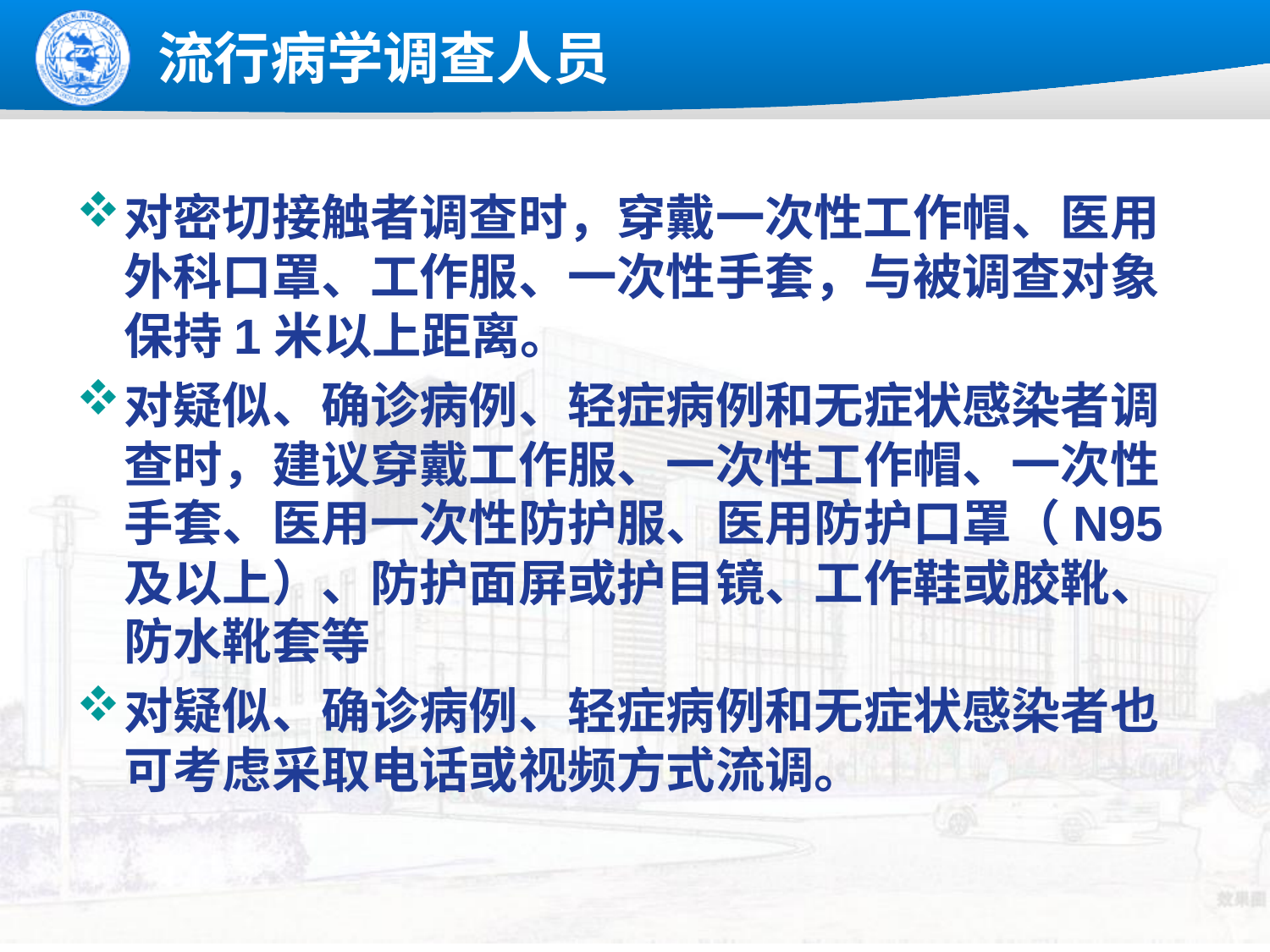

# 流行病学调查人员
对密切接触者调查时，穿戴一次性工作帽、医用外科口罩、工作服、一次性手套，与被调查对象保持1米以上距离。
对疑似、确诊病例、轻症病例和无症状感染者调查时，建议穿戴工作服、一次性工作帽、一次性手套、医用一次性防护服、医用防护口罩（N95及以上）、防护面屏或护目镜、工作鞋或胶靴、防水靴套等
对疑似、确诊病例、轻症病例和无症状感染者也可考虑采取电话或视频方式流调。